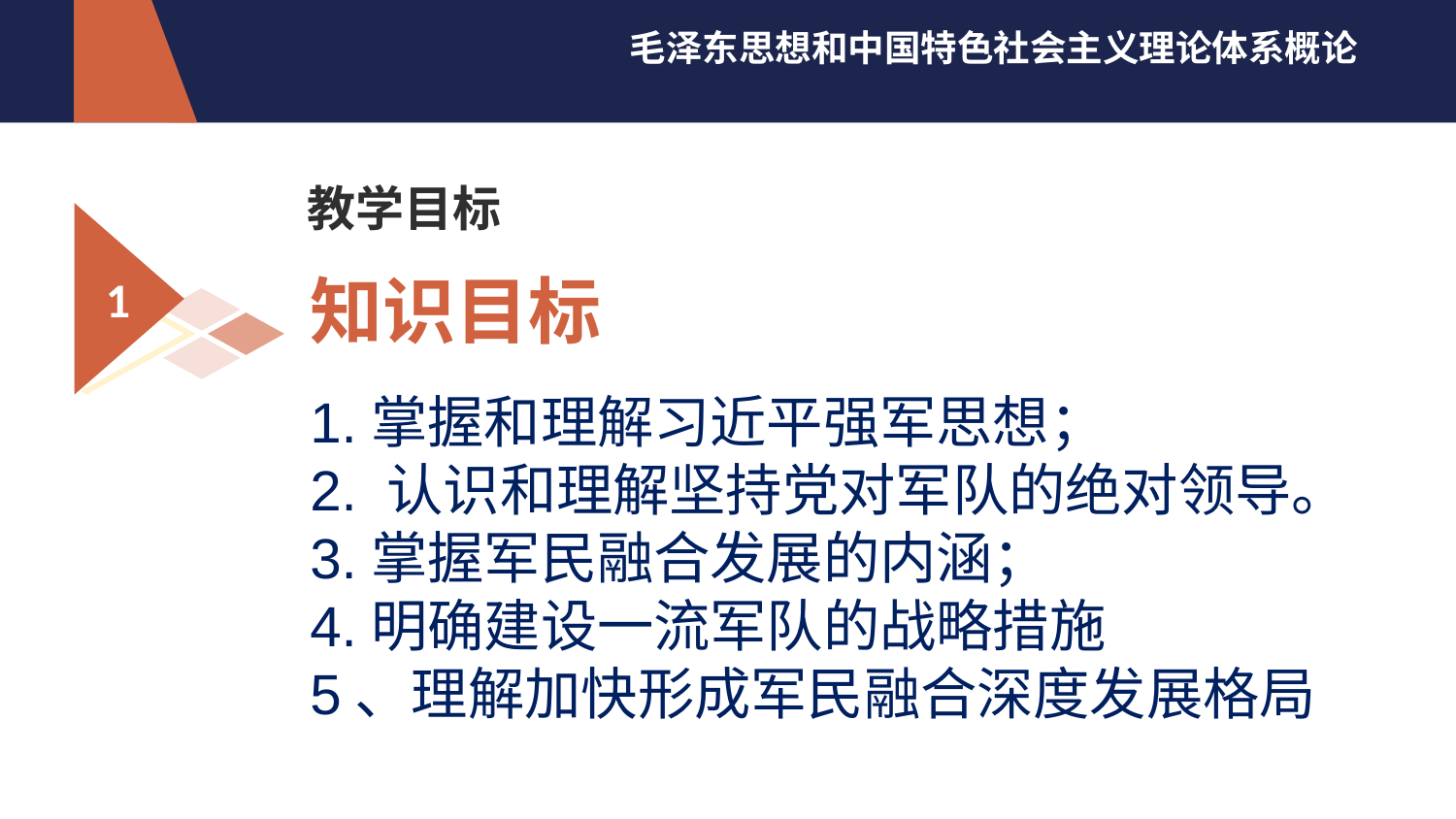

# 教学目标
1

知识目标
1.掌握和理解习近平强军思想；
2. 认识和理解坚持党对军队的绝对领导。
3.掌握军民融合发展的内涵；
4.明确建设一流军队的战略措施
5、理解加快形成军民融合深度发展格局